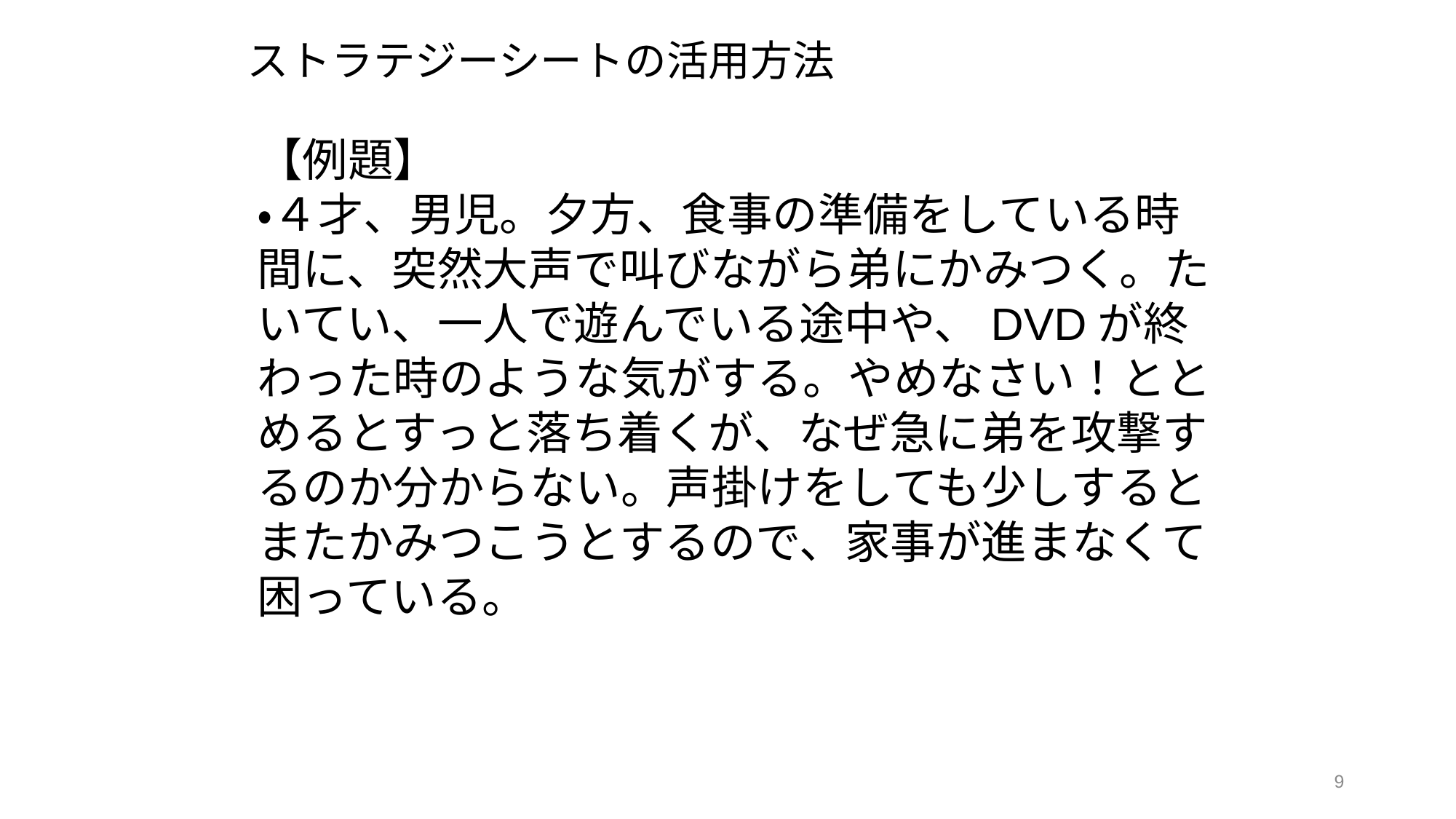

ストラテジーシートの活用方法
【例題】
・４才、男児。夕方、食事の準備をしている時間に、突然大声で叫びながら弟にかみつく。たいてい、一人で遊んでいる途中や、DVDが終わった時のような気がする。やめなさい！ととめるとすっと落ち着くが、なぜ急に弟を攻撃するのか分からない。声掛けをしても少しするとまたかみつこうとするので、家事が進まなくて困っている。
9